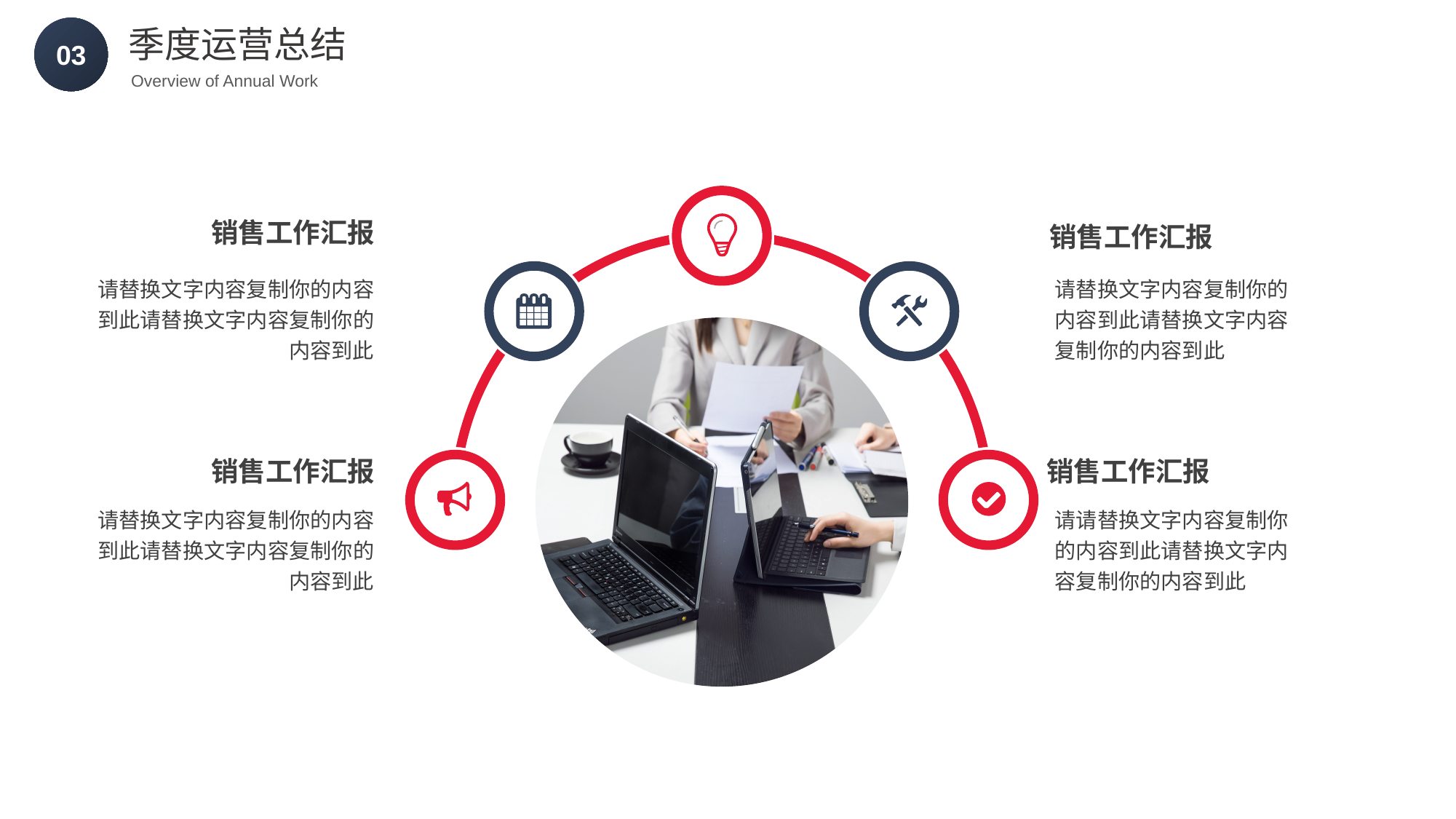

季度运营总结
Overview of Annual Work

03

销售工作汇报

销售工作汇报

请替换文字内容复制你的内容到此请替换文字内容复制你的内容到此
请替换文字内容复制你的内容到此请替换文字内容复制你的内容到此

销售工作汇报
销售工作汇报

请替换文字内容复制你的内容到此请替换文字内容复制你的内容到此
请请替换文字内容复制你的内容到此请替换文字内容复制你的内容到此